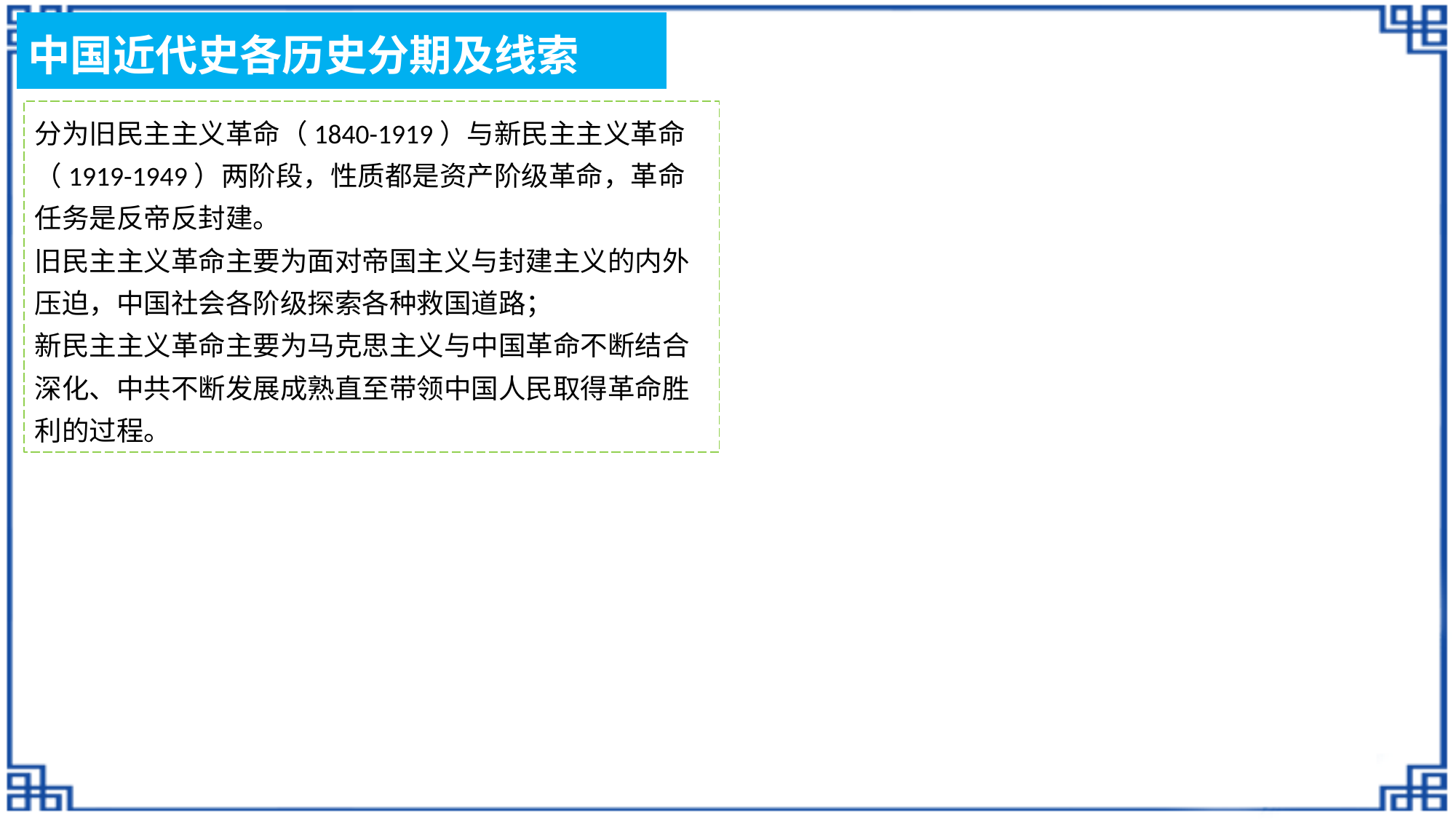

中国近代史各历史分期及线索
分为旧民主主义革命（1840-1919）与新民主主义革命（1919-1949）两阶段，性质都是资产阶级革命，革命任务是反帝反封建。
旧民主主义革命主要为面对帝国主义与封建主义的内外压迫，中国社会各阶级探索各种救国道路；
新民主主义革命主要为马克思主义与中国革命不断结合深化、中共不断发展成熟直至带领中国人民取得革命胜利的过程。